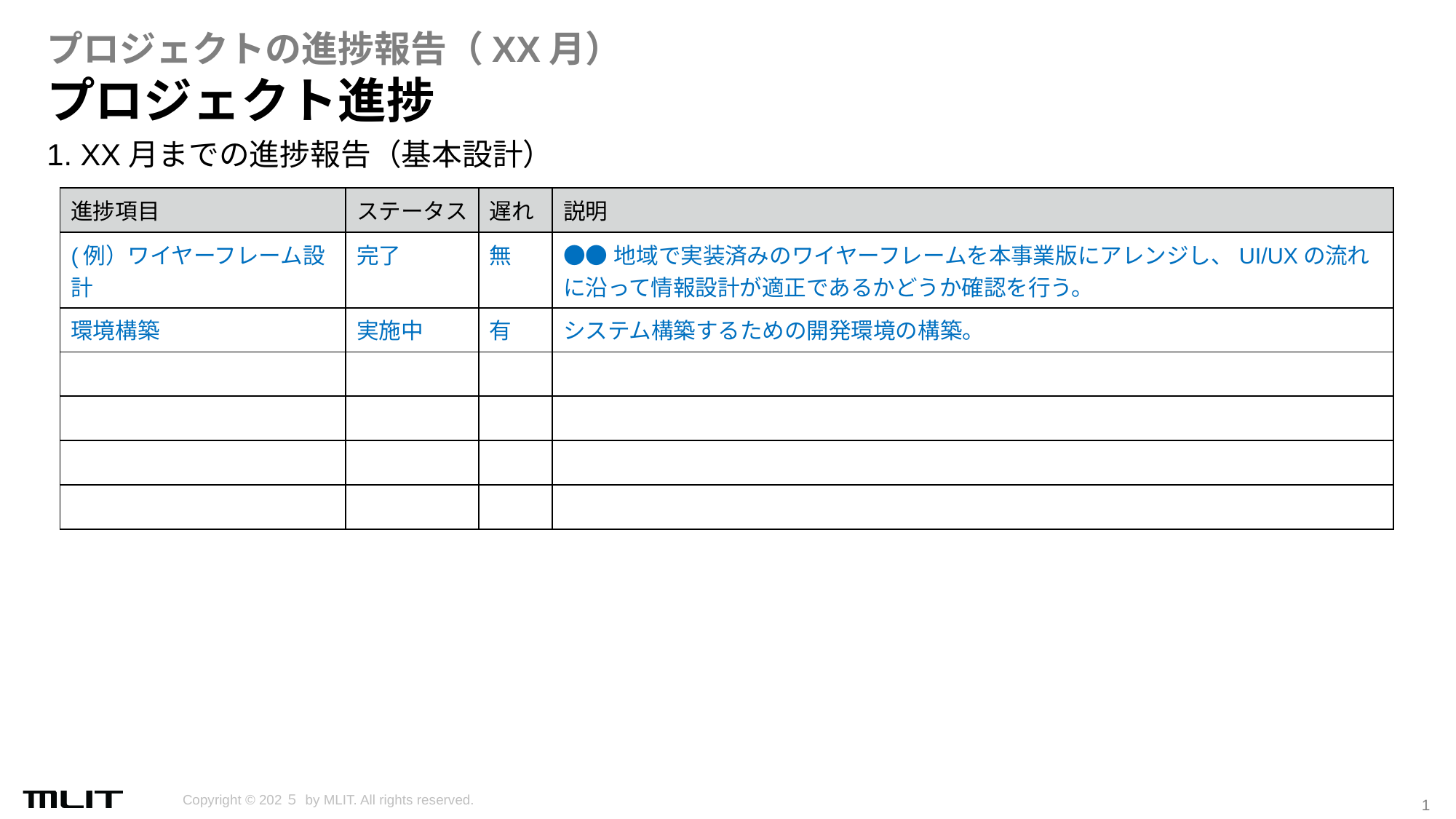

プロジェクトの進捗報告（XX月）
# プロジェクト進捗
1. XX月までの進捗報告（基本設計）
| 進捗項目 | ステータス | 遅れ | 説明 |
| --- | --- | --- | --- |
| (例）ワイヤーフレーム設計 | 完了 | 無 | ●●地域で実装済みのワイヤーフレームを本事業版にアレンジし、UI/UXの流れに沿って情報設計が適正であるかどうか確認を行う。 |
| 環境構築 | 実施中 | 有 | システム構築するための開発環境の構築。 |
|  |  |  |  |
|  |  |  |  |
|  |  |  |  |
|  |  |  |  |